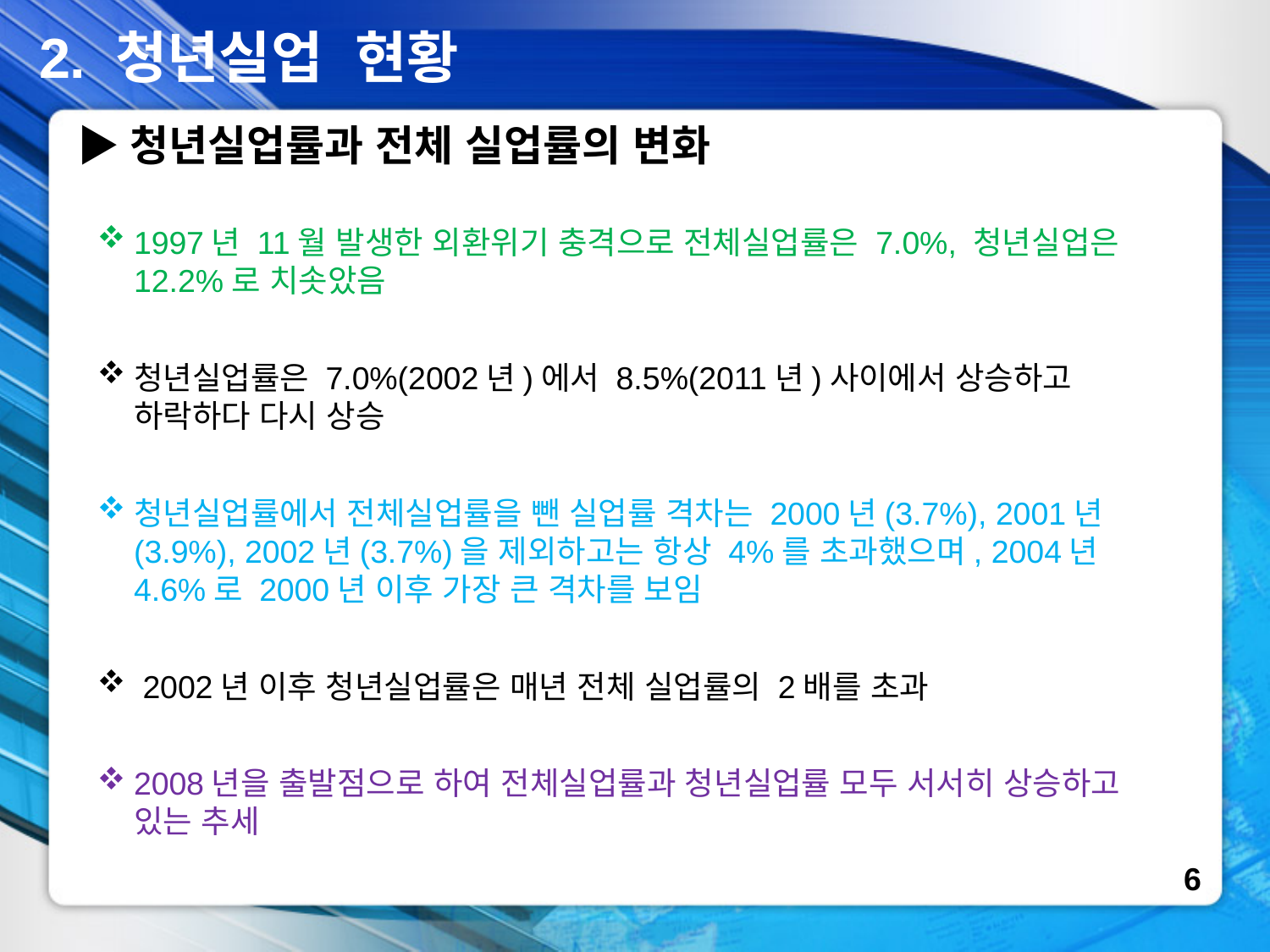

2. 청년실업  현황
▶청년실업률과 전체 실업률의 변화
1997년 11월 발생한 외환위기 충격으로 전체실업률은 7.0%, 청년실업은 12.2%로 치솟았음

청년실업률은 7.0%(2002년)에서 8.5%(2011년)사이에서 상승하고 하락하다 다시 상승

청년실업률에서 전체실업률을 뺀 실업률 격차는 2000년(3.7%), 2001년(3.9%), 2002년(3.7%)을 제외하고는 항상 4%를 초과했으며, 2004년 4.6%로 2000년 이후 가장 큰 격차를 보임

 2002년 이후 청년실업률은 매년 전체 실업률의 2배를 초과

2008년을 출발점으로 하여 전체실업률과 청년실업률 모두 서서히 상승하고 있는 추세
6